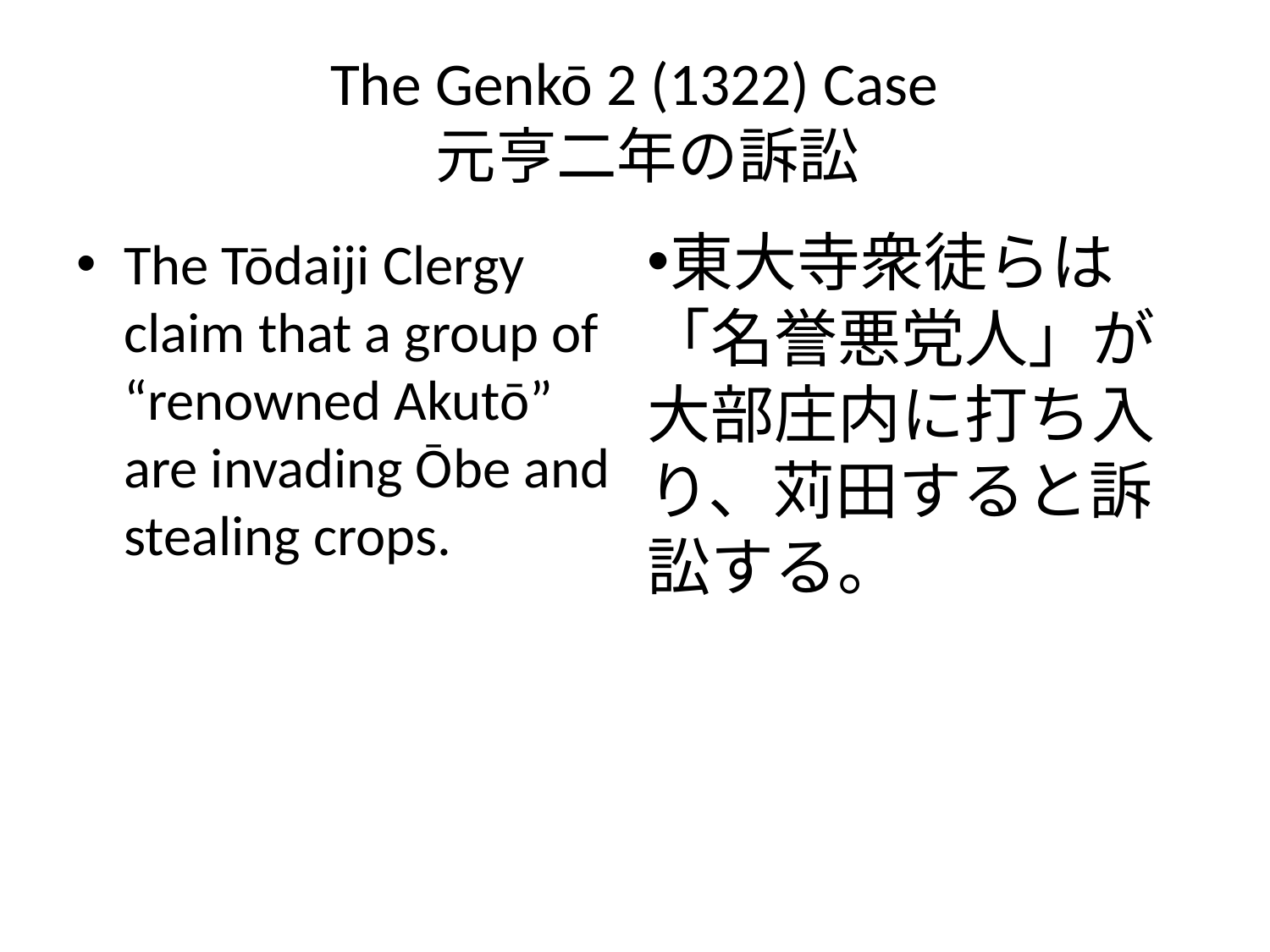

# The Genkō 2 (1322) Case 元亨二年の訴訟
東大寺衆徒らは「名誉悪党人」が大部庄内に打ち入り、苅田すると訴訟する。
The Tōdaiji Clergy claim that a group of “renowned Akutō” are invading Ōbe and stealing crops.